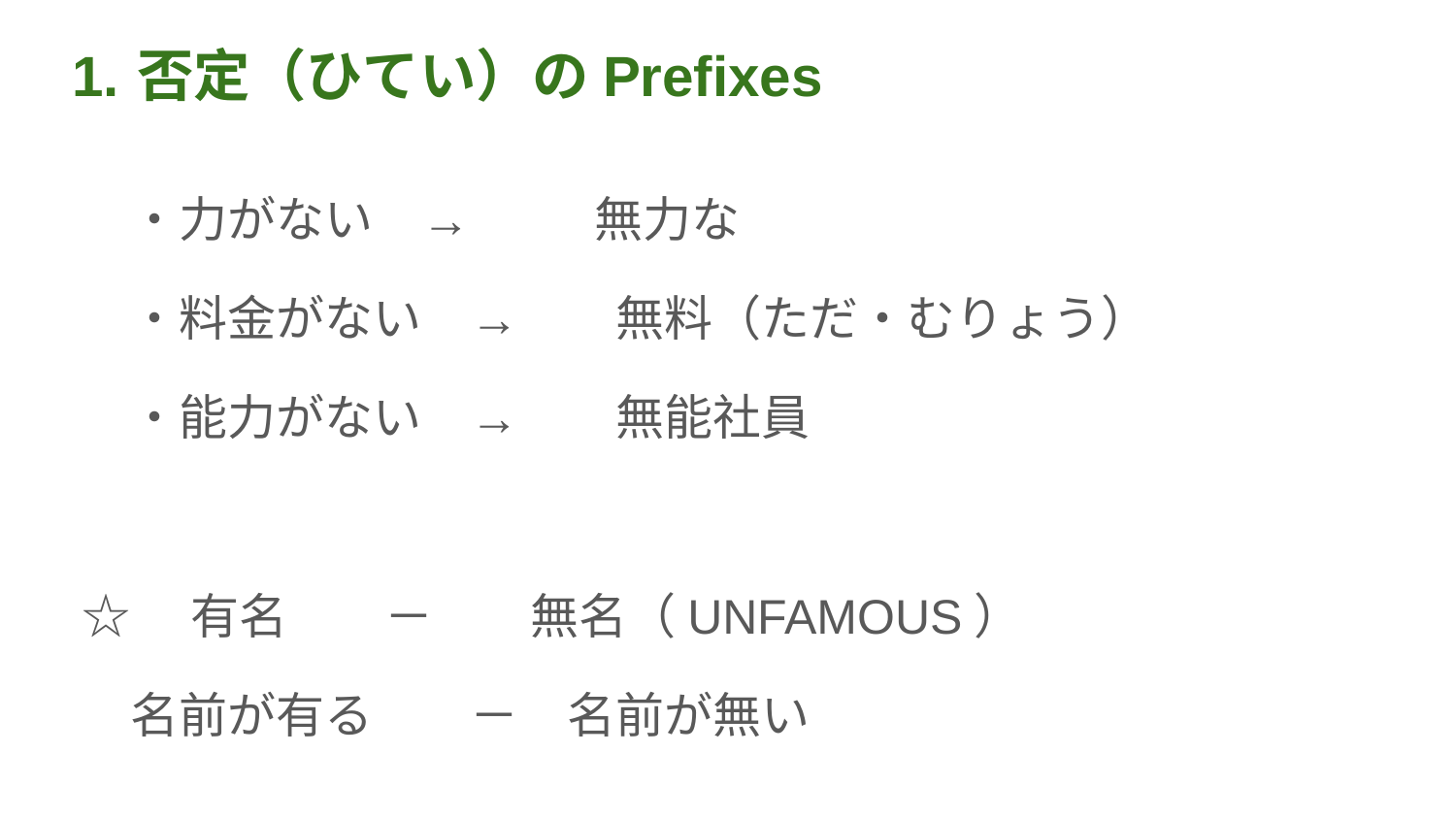

# 否定（ひてい）のPrefixes
　・力がない　→  　　無力な
　・料金がない　→　　無料（ただ・むりょう）
　・能力がない　→　　無能社員

☆　有名　　－　　無名（UNFAMOUS）
　名前が有る　　－　名前が無い